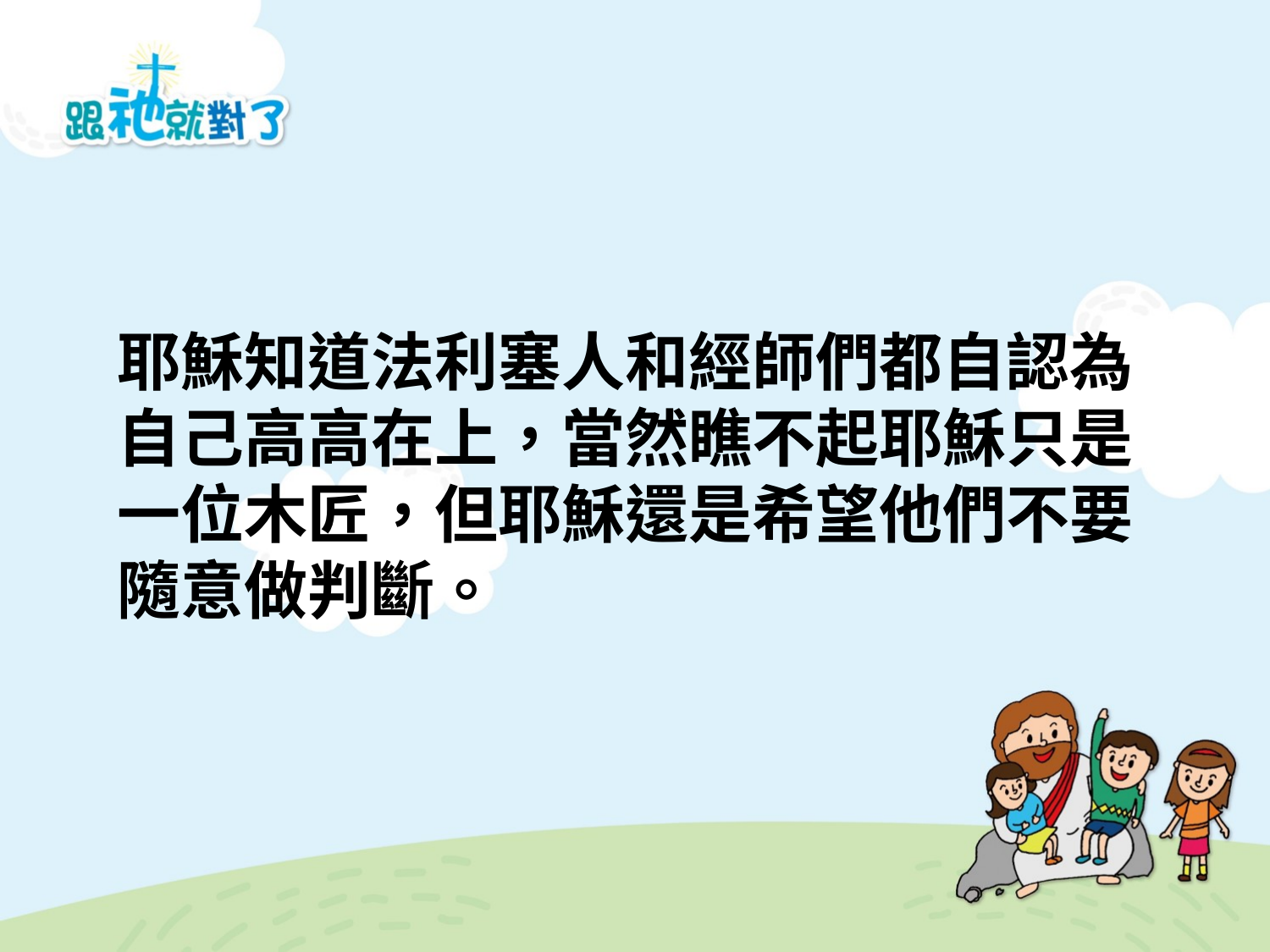

耶穌知道法利塞人和經師們都自認為自己高高在上，當然瞧不起耶穌只是一位木匠，但耶穌還是希望他們不要隨意做判斷。